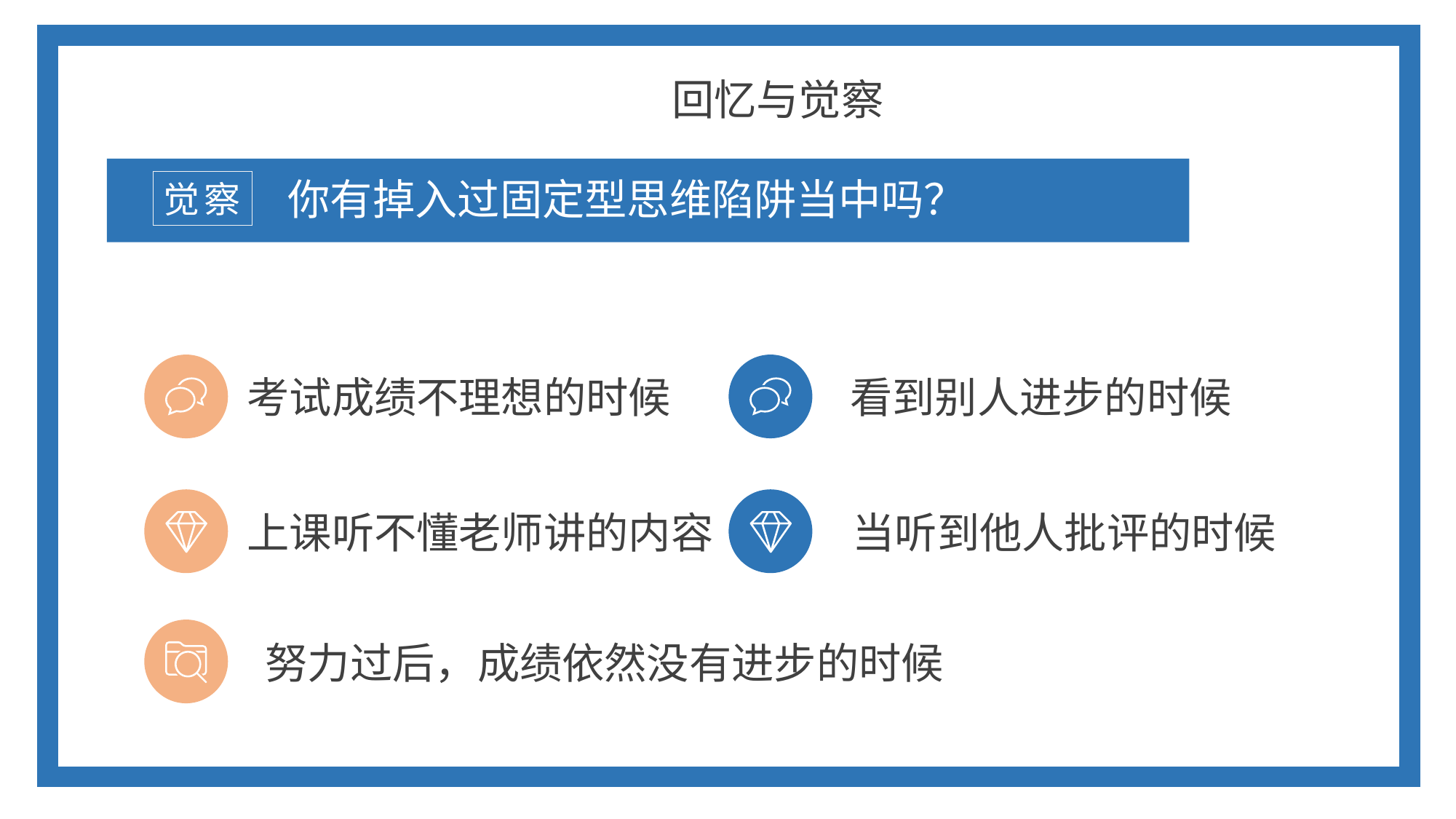

回忆与觉察

你有掉入过固定型思维陷阱当中吗？
觉察

考试成绩不理想的时候
看到别人进步的时候
上课听不懂老师讲的内容
当听到他人批评的时候
努力过后，成绩依然没有进步的时候